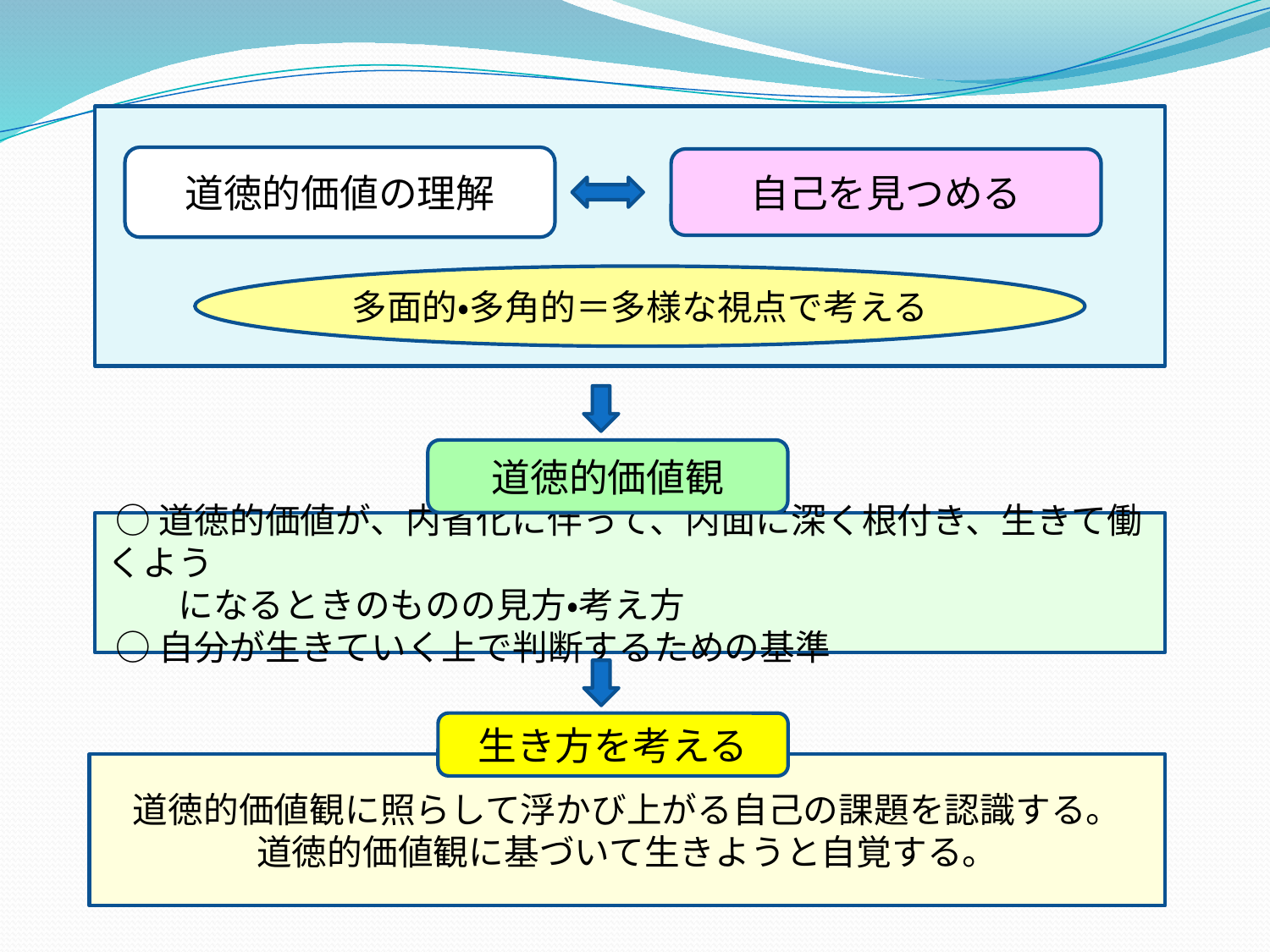

道徳的価値の理解
自己を見つめる

多面的・多角的＝多様な視点で考える

道徳的価値観
 ○道徳的価値が、内省化に伴って、内面に深く根付き、生きて働くよう
　　になるときのものの見方・考え方
 ○自分が生きていく上で判断するための基準

生き方を考える
道徳的価値観に照らして浮かび上がる自己の課題を認識する。
道徳的価値観に基づいて生きようと自覚する。